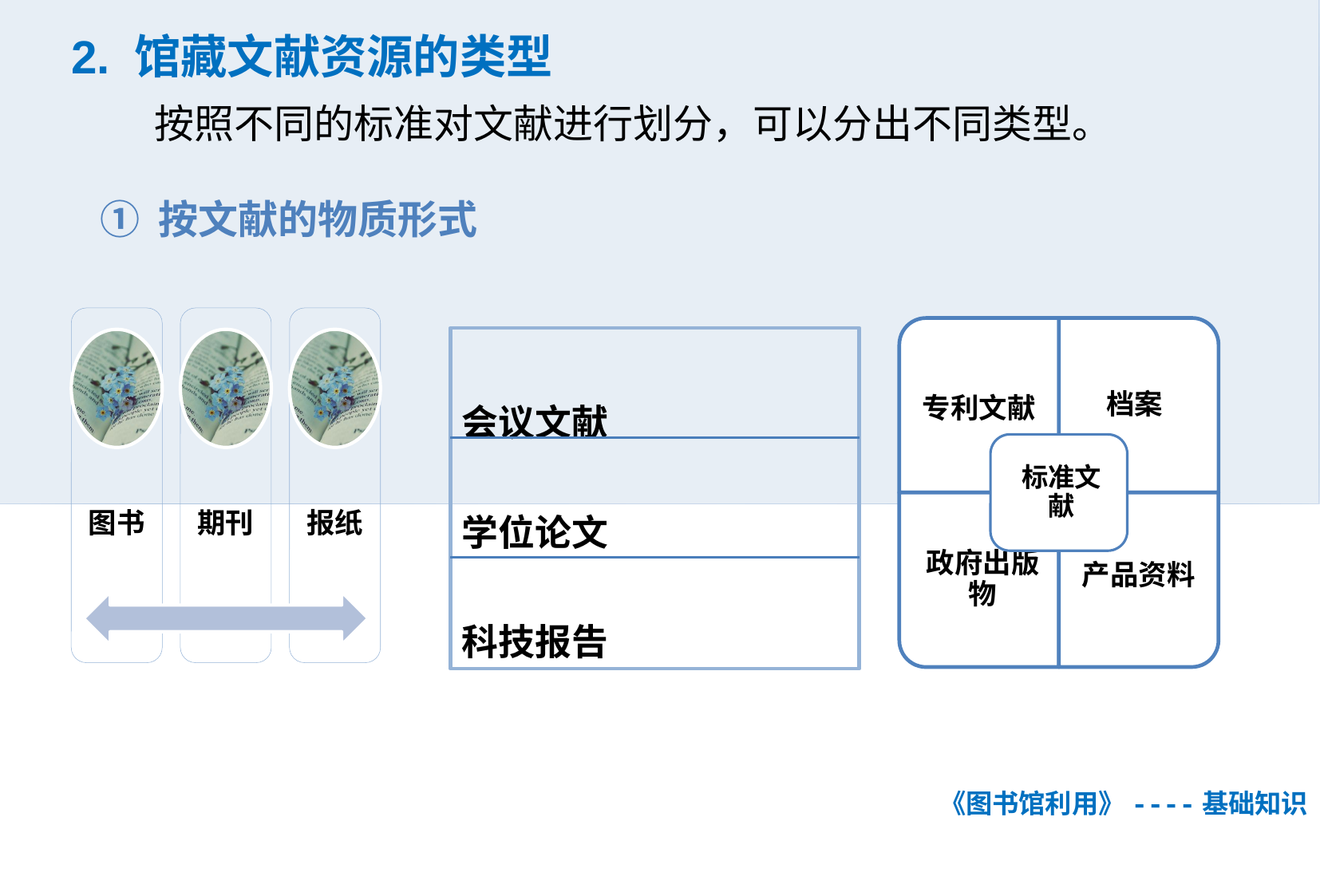

# 2. 馆藏文献资源的类型
        按照不同的标准对文献进行划分，可以分出不同类型。

   ① 按文献的物质形式
图书
期刊
报纸
专利文献
档案
政府出版物
产品资料
标准文献
会议文献
学位论文
科技报告
《图书馆利用》----基础知识